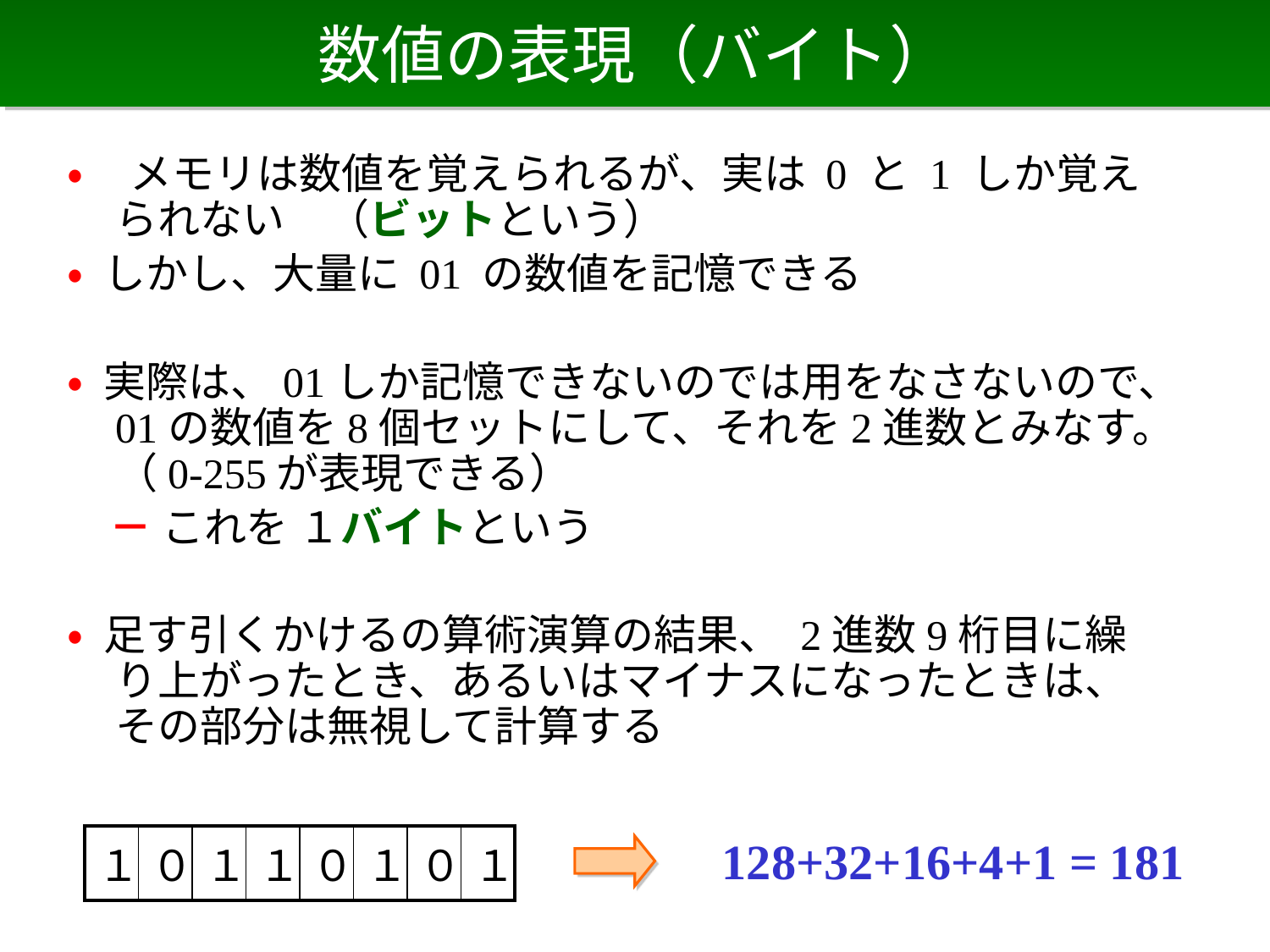

# 数値の表現（バイト）
• メモリは数値を覚えられるが、実は 0 と 1 しか覚えられない　（ビットという）
• しかし、大量に 01 の数値を記憶できる

• 実際は、01しか記憶できないのでは用をなさないので、01の数値を8個セットにして、それを2進数とみなす。（0-255が表現できる）
　－ これを １バイトという

• 足す引くかけるの算術演算の結果、 2進数9桁目に繰り上がったとき、あるいはマイナスになったときは、その部分は無視して計算する

128+32+16+4+1 = 181
| １ | ０ | １ | １ | ０ | １ | ０ | １ |
| --- | --- | --- | --- | --- | --- | --- | --- |